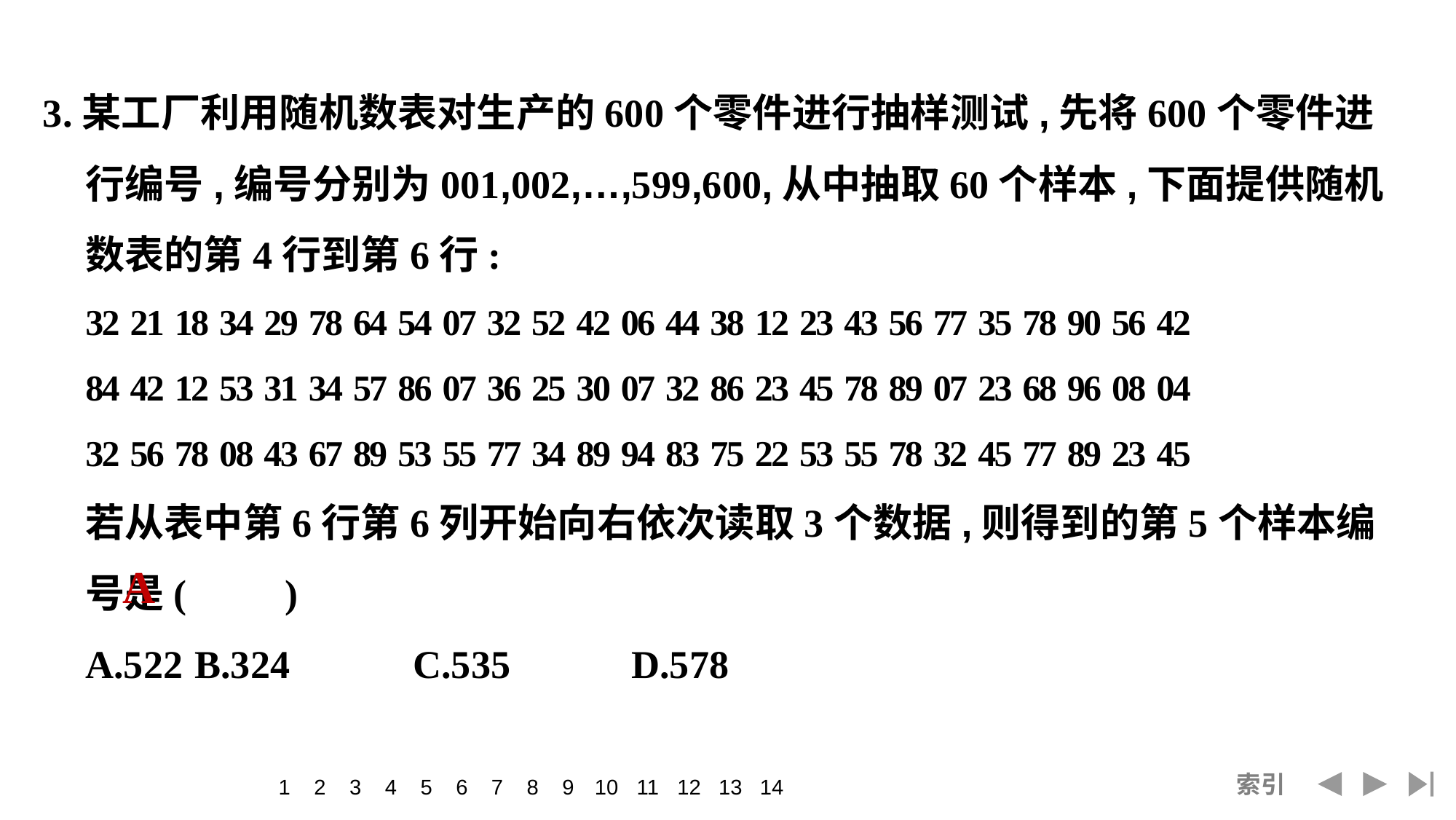

3.某工厂利用随机数表对生产的600个零件进行抽样测试,先将600个零件进行编号,编号分别为001,002,…,599,600,从中抽取60个样本,下面提供随机数表的第4行到第6行:
	32 21 18 34 29 78 64 54 07 32 52 42 06 44 38 12 23 43 56 77 35 78 90 56 42
	84 42 12 53 31 34 57 86 07 36 25 30 07 32 86 23 45 78 89 07 23 68 96 08 04
	32 56 78 08 43 67 89 53 55 77 34 89 94 83 75 22 53 55 78 32 45 77 89 23 45
	若从表中第6行第6列开始向右依次读取3个数据,则得到的第5个样本编号是(　　)
	A.522	B.324		C.535		D.578
A